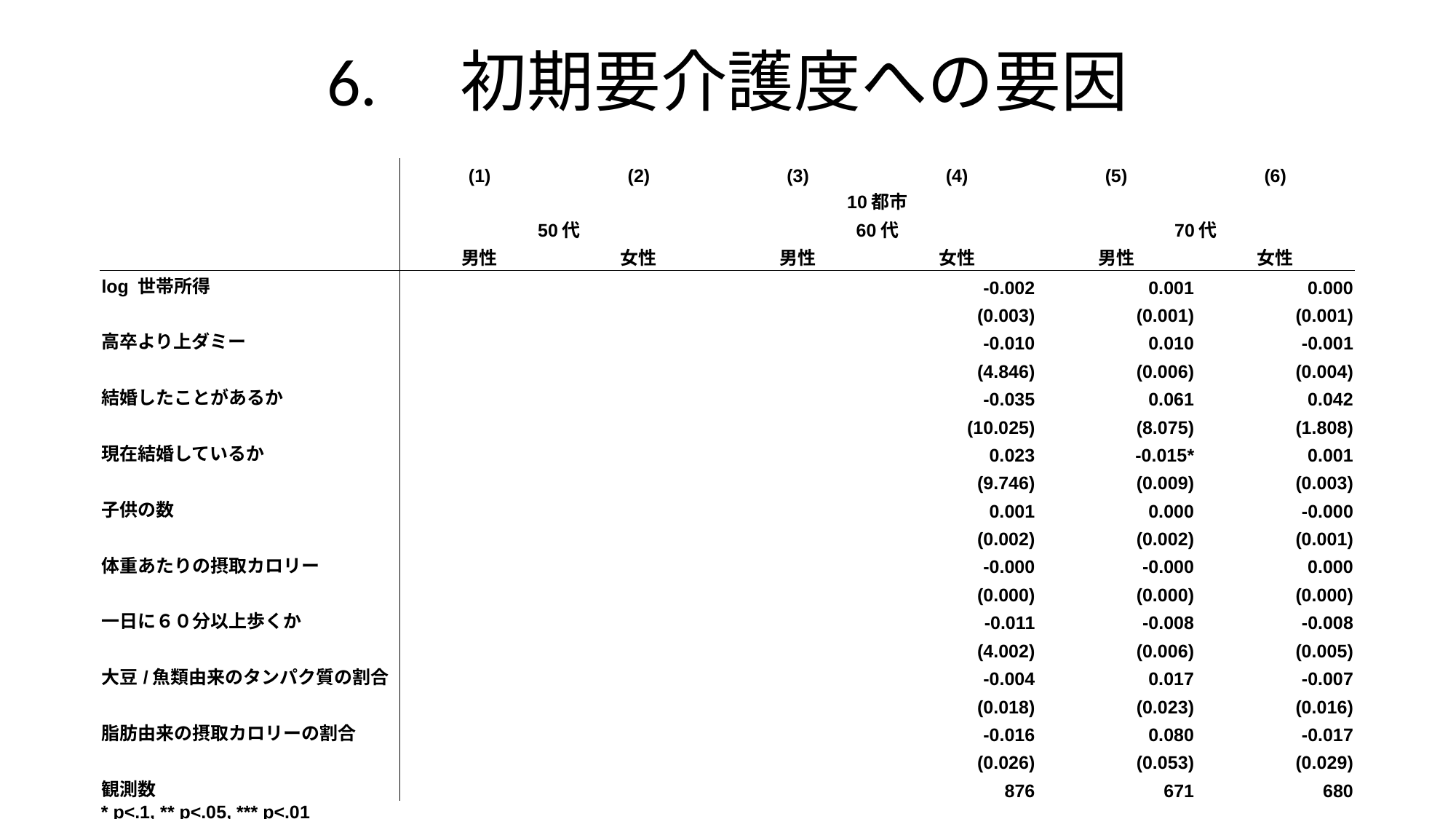

# 6.　初期要介護度への要因
|  | (1) | (2) | (3) | (4) | (5) | (6) |
| --- | --- | --- | --- | --- | --- | --- |
|  | 10都市 |  |  |  |  |  |
|  | 50代 |  | 60代 |  | 70代 |  |
|  | 男性 | 女性 | 男性 | 女性 | 男性 | 女性 |
| log 世帯所得 |  |  |  | -0.002 | 0.001 | 0.000 |
|  |  |  |  | (0.003) | (0.001) | (0.001) |
| 高卒より上ダミー |  |  |  | -0.010 | 0.010 | -0.001 |
|  |  |  |  | (4.846) | (0.006) | (0.004) |
| 結婚したことがあるか |  |  |  | -0.035 | 0.061 | 0.042 |
|  |  |  |  | (10.025) | (8.075) | (1.808) |
| 現在結婚しているか |  |  |  | 0.023 | -0.015\* | 0.001 |
|  |  |  |  | (9.746) | (0.009) | (0.003) |
| 子供の数 |  |  |  | 0.001 | 0.000 | -0.000 |
|  |  |  |  | (0.002) | (0.002) | (0.001) |
| 体重あたりの摂取カロリー |  |  |  | -0.000 | -0.000 | 0.000 |
|  |  |  |  | (0.000) | (0.000) | (0.000) |
| 一日に６０分以上歩くか |  |  |  | -0.011 | -0.008 | -0.008 |
|  |  |  |  | (4.002) | (0.006) | (0.005) |
| 大豆/魚類由来のタンパク質の割合 |  |  |  | -0.004 | 0.017 | -0.007 |
|  |  |  |  | (0.018) | (0.023) | (0.016) |
| 脂肪由来の摂取カロリーの割合 |  |  |  | -0.016 | 0.080 | -0.017 |
|  |  |  |  | (0.026) | (0.053) | (0.029) |
| 観測数 |  |  |  | 876 | 671 | 680 |
| \* p<.1, \*\* p<.05, \*\*\* p<.01 |  |  |  |  |  |  |